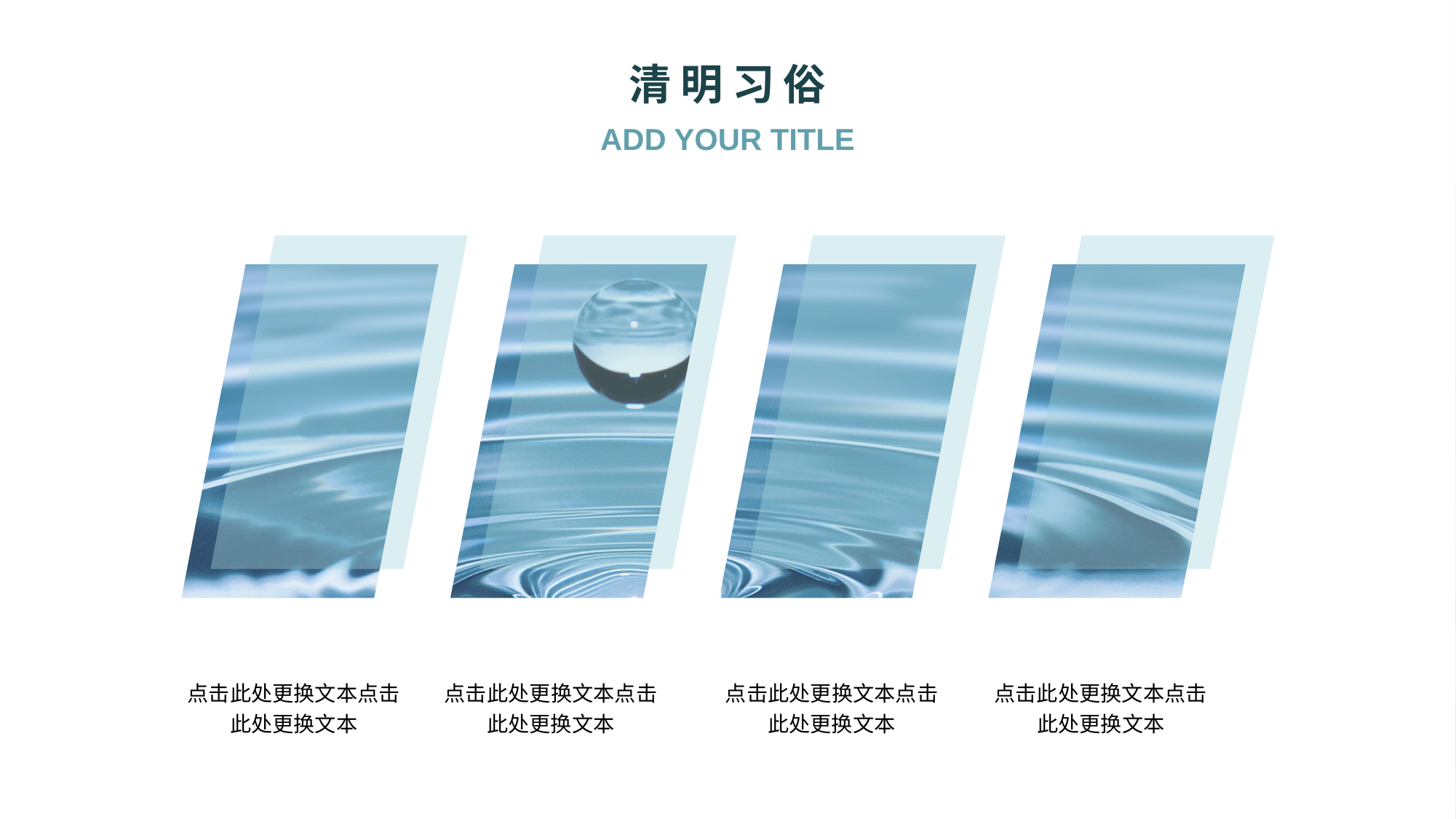

清明习俗
ADD YOUR TITLE

点击此处更换文本点击此处更换文本
点击此处更换文本点击此处更换文本
点击此处更换文本点击此处更换文本
点击此处更换文本点击此处更换文本